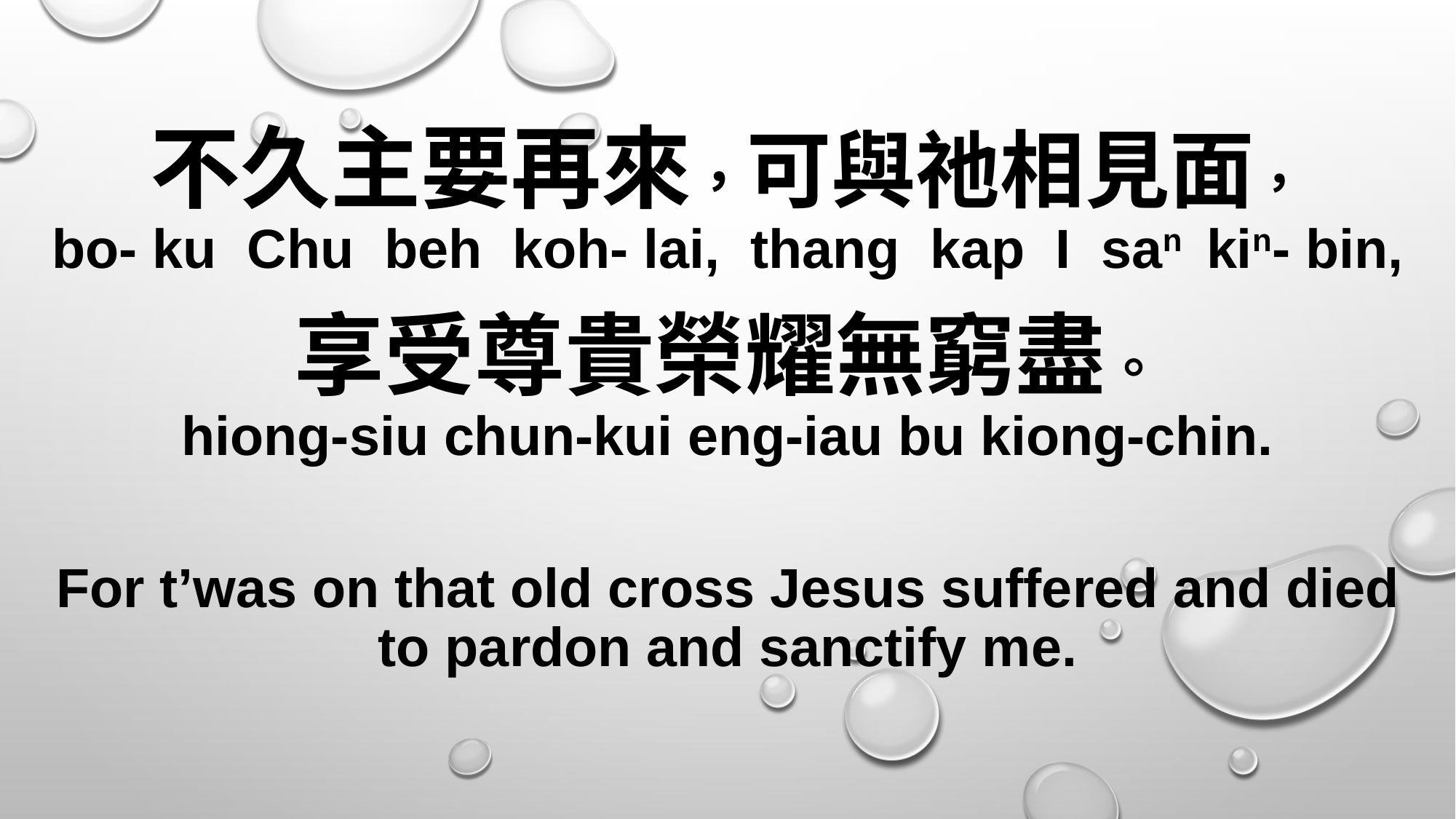

# 不久主要再來，可與祂相見面， bo- ku  Chu  beh  koh- lai,  thang  kap  I  san  kin- bin, 享受尊貴榮耀無窮盡。 hiong-siu chun-kui eng-iau bu kiong-chin. For t’was on that old cross Jesus suffered and died to pardon and sanctify me.